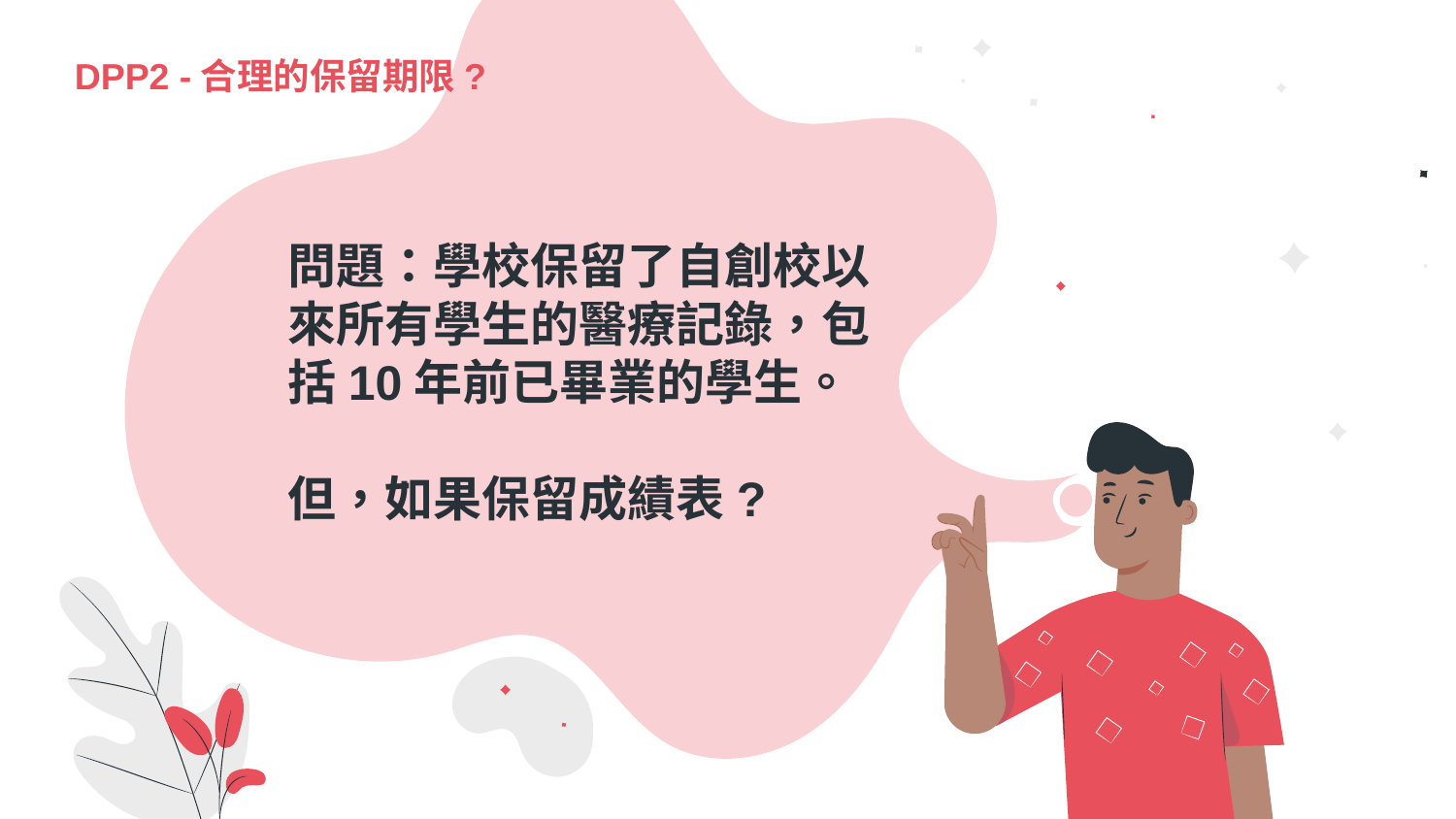

# DPP2 -合理的保留期限?

問題：學校保留了自創校以來所有學生的醫療記錄，包括10年前已畢業的學生。

但，如果保留成績表?